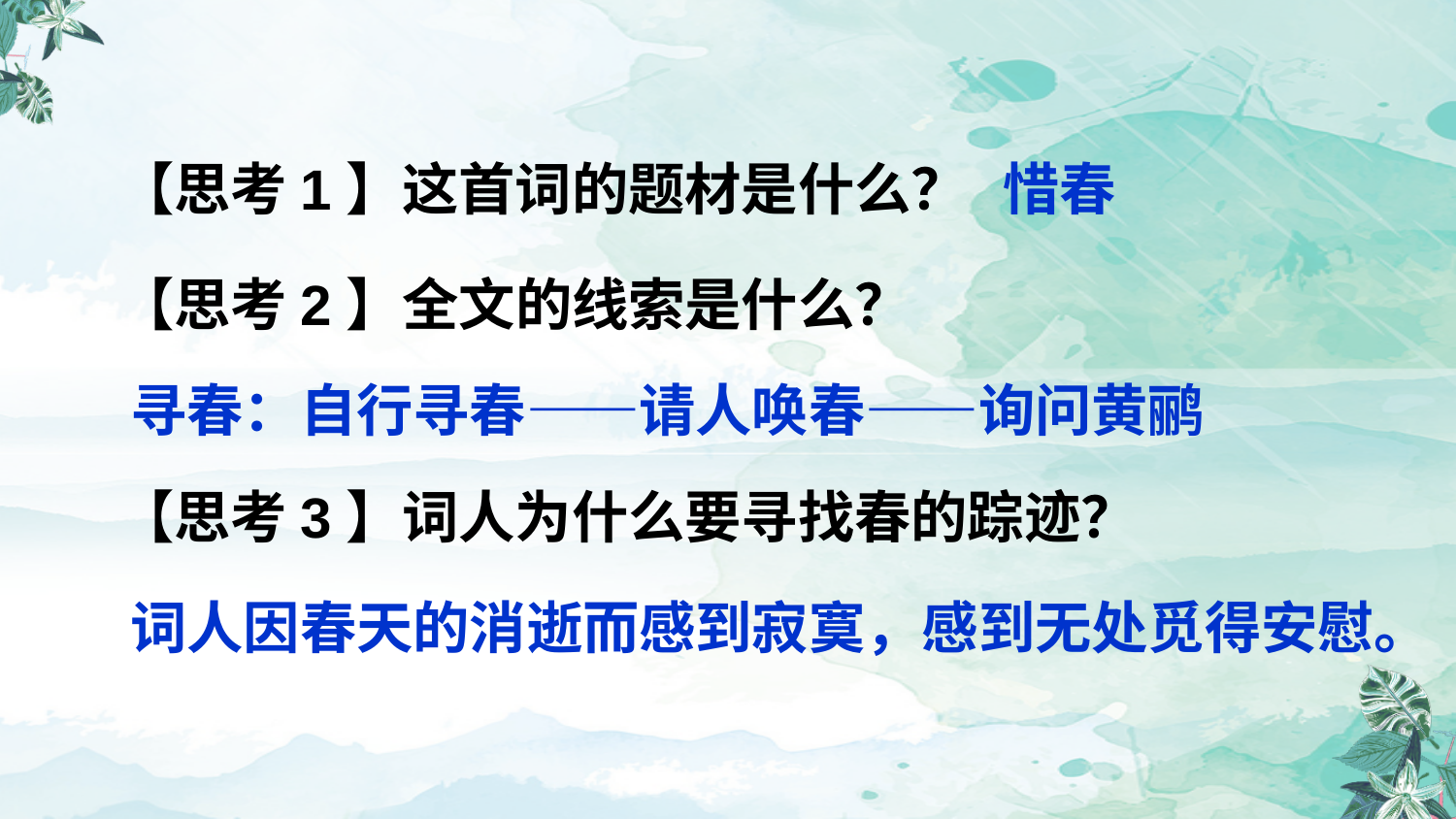

【思考1】这首词的题材是什么？
惜春
【思考2】全文的线索是什么？
寻春：自行寻春——请人唤春——询问黄鹂
【思考3】词人为什么要寻找春的踪迹？
词人因春天的消逝而感到寂寞，感到无处觅得安慰。